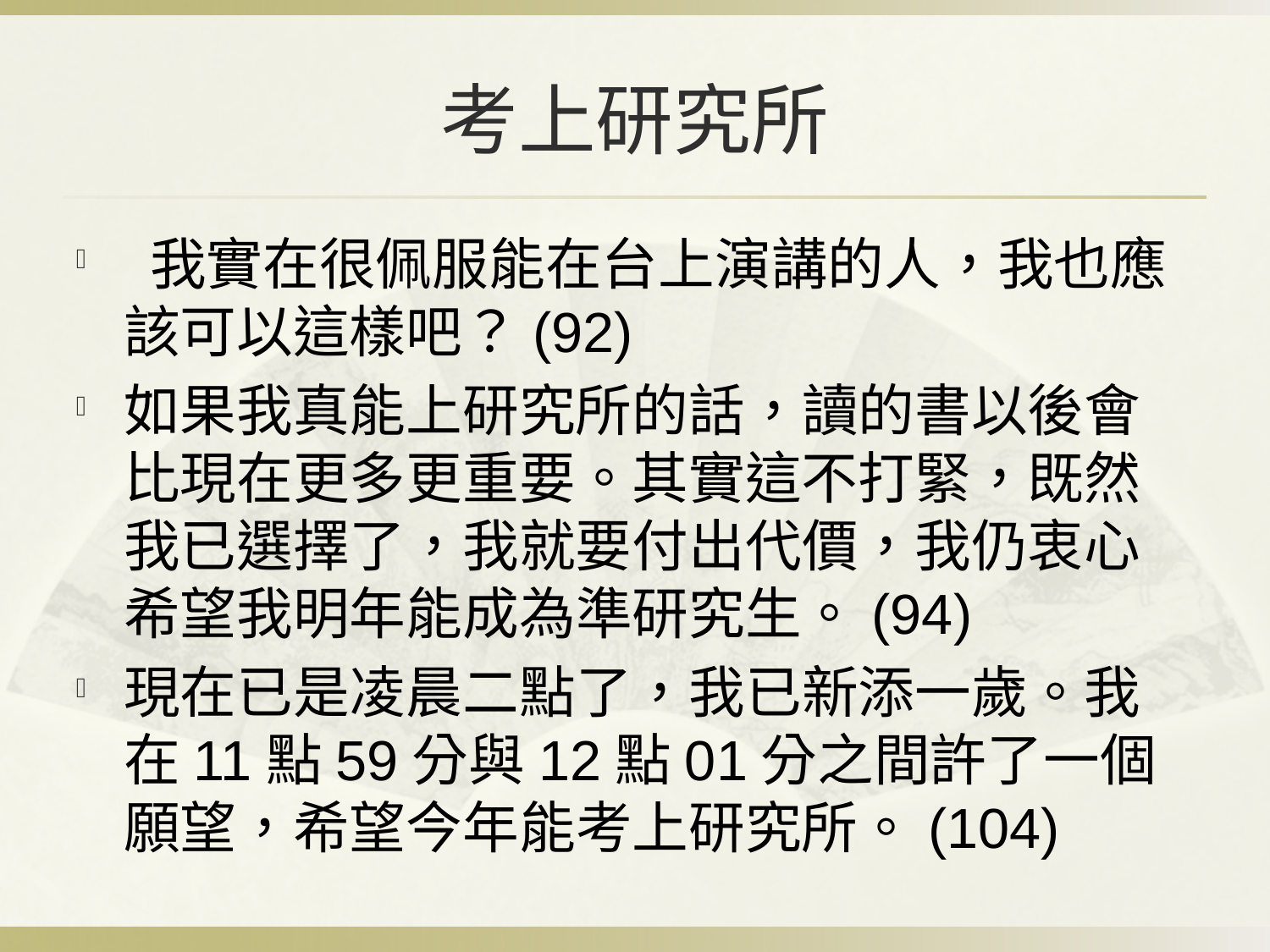

# 考上研究所
 我實在很佩服能在台上演講的人，我也應該可以這樣吧？(92)
如果我真能上研究所的話，讀的書以後會比現在更多更重要。其實這不打緊，既然我已選擇了，我就要付出代價，我仍衷心希望我明年能成為準研究生。(94)
現在已是凌晨二點了，我已新添一歲。我在11點59分與12點01分之間許了一個願望，希望今年能考上研究所。(104)